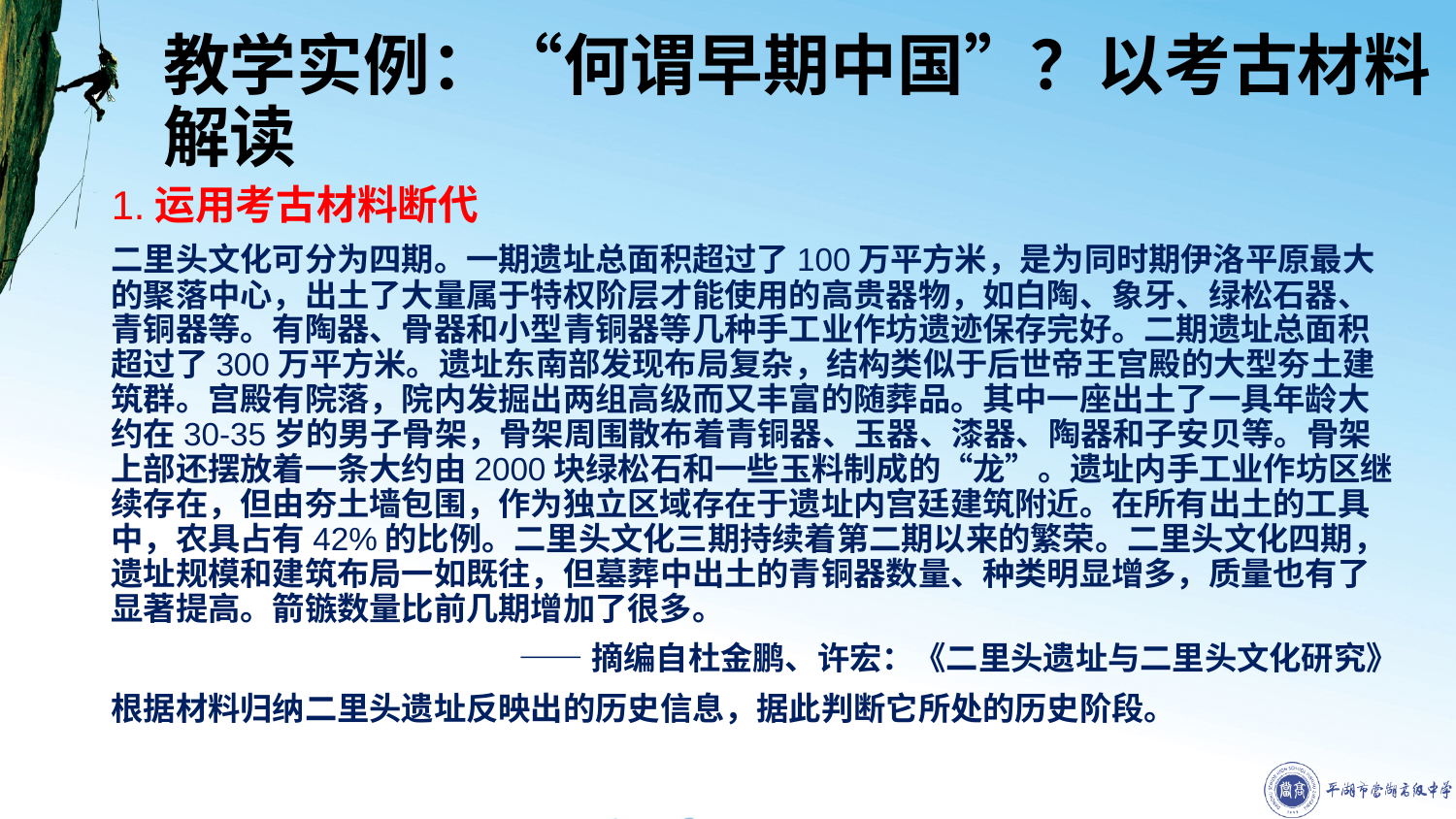

# 教学实例：“何谓早期中国”？以考古材料解读
1.运用考古材料断代
二里头文化可分为四期。一期遗址总面积超过了100万平方米，是为同时期伊洛平原最大的聚落中心，出土了大量属于特权阶层才能使用的高贵器物，如白陶、象牙、绿松石器、青铜器等。有陶器、骨器和小型青铜器等几种手工业作坊遗迹保存完好。二期遗址总面积超过了300万平方米。遗址东南部发现布局复杂，结构类似于后世帝王宫殿的大型夯土建筑群。宫殿有院落，院内发掘出两组高级而又丰富的随葬品。其中一座出土了一具年龄大约在30-35岁的男子骨架，骨架周围散布着青铜器、玉器、漆器、陶器和子安贝等。骨架上部还摆放着一条大约由2000块绿松石和一些玉料制成的“龙”。遗址内手工业作坊区继续存在，但由夯土墙包围，作为独立区域存在于遗址内宫廷建筑附近。在所有出土的工具中，农具占有42%的比例。二里头文化三期持续着第二期以来的繁荣。二里头文化四期，遗址规模和建筑布局一如既往，但墓葬中出土的青铜器数量、种类明显增多，质量也有了显著提高。箭镞数量比前几期增加了很多。
——摘编自杜金鹏、许宏：《二里头遗址与二里头文化研究》
根据材料归纳二里头遗址反映出的历史信息，据此判断它所处的历史阶段。